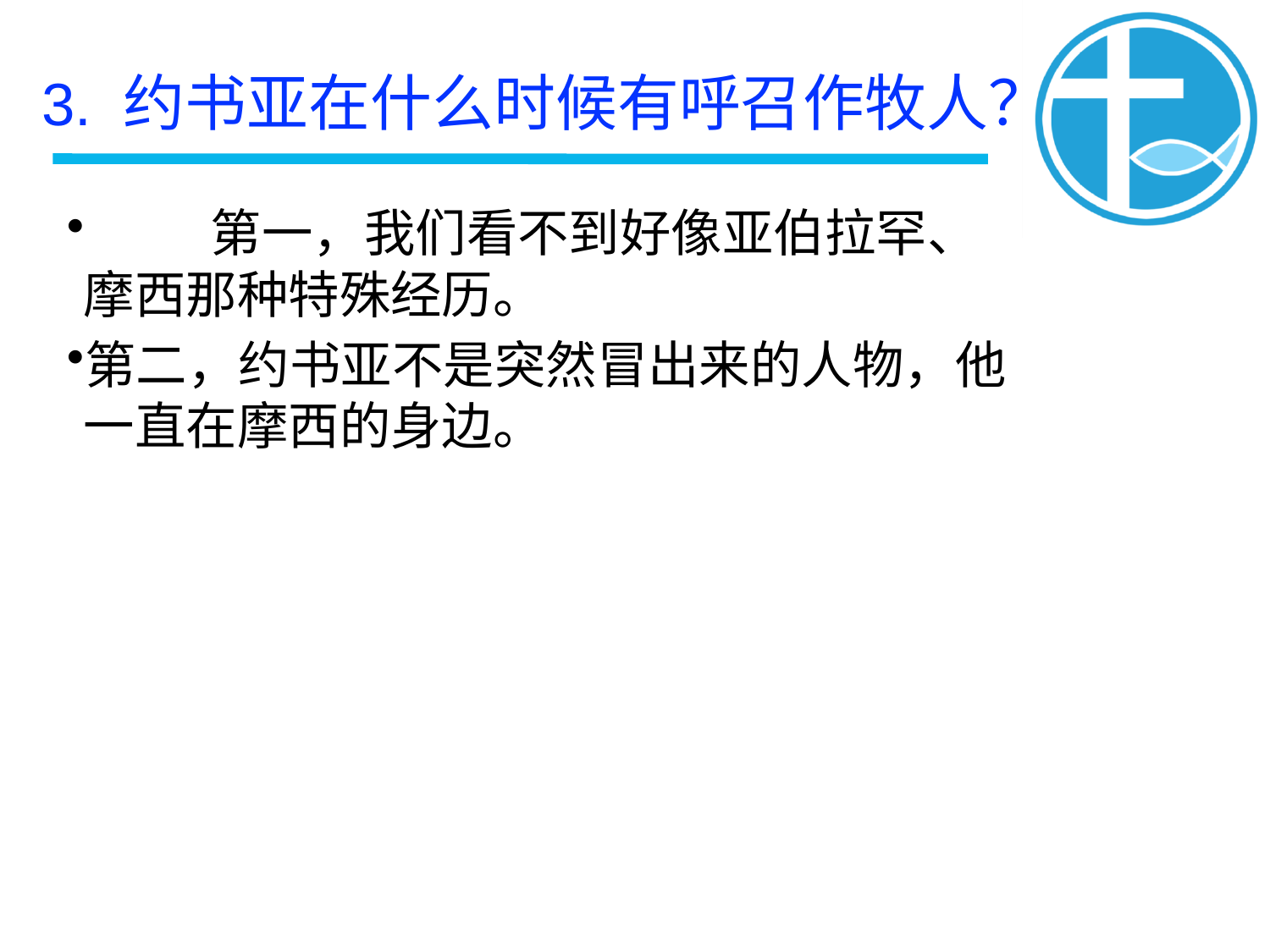

3. 约书亚在什么时候有呼召作牧人？
	第一，我们看不到好像亚伯拉罕、摩西那种特殊经历。
第二，约书亚不是突然冒出来的人物，他一直在摩西的身边。